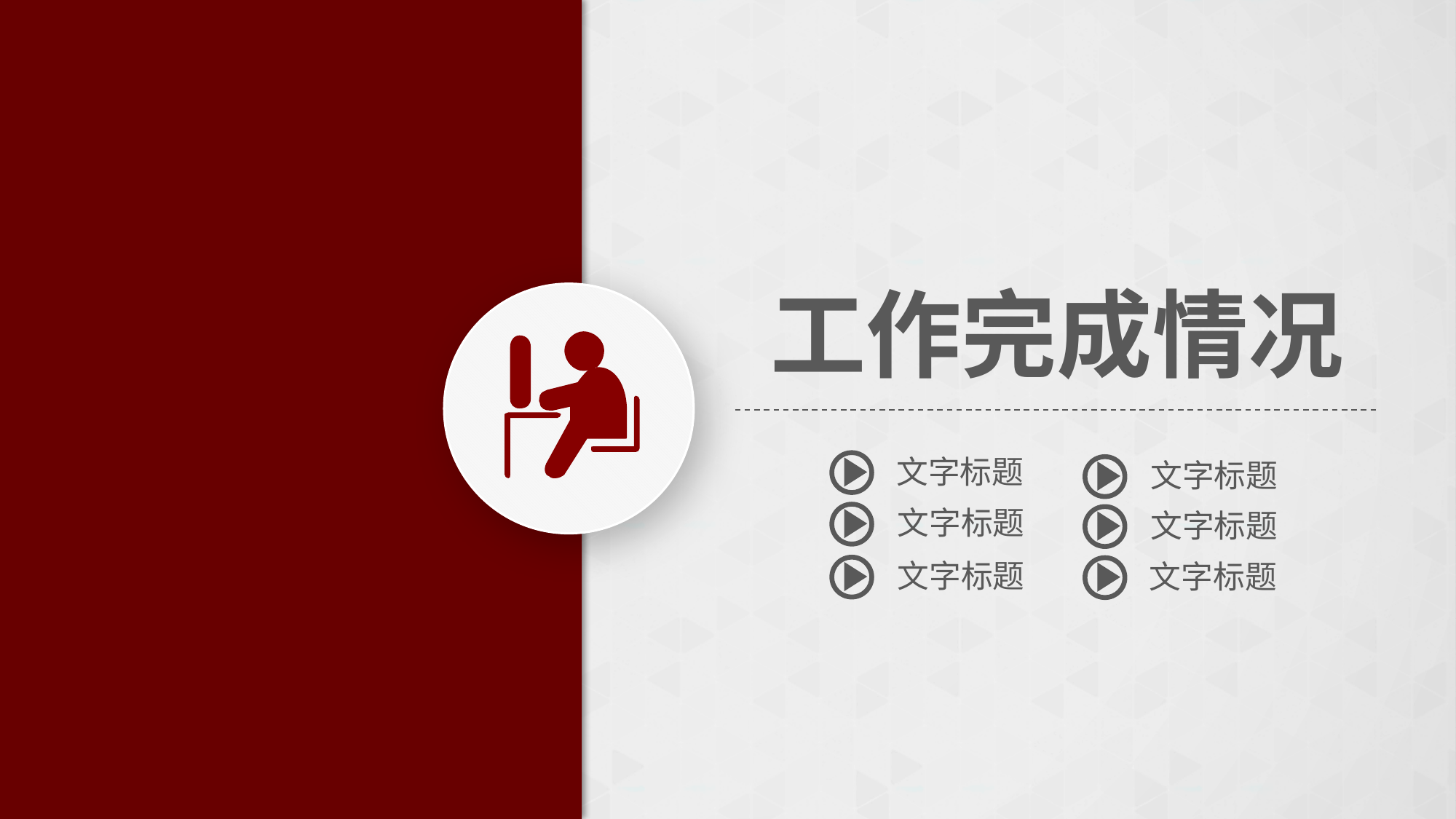

工作完成情况

文字标题

文字标题

文字标题

文字标题

文字标题

文字标题